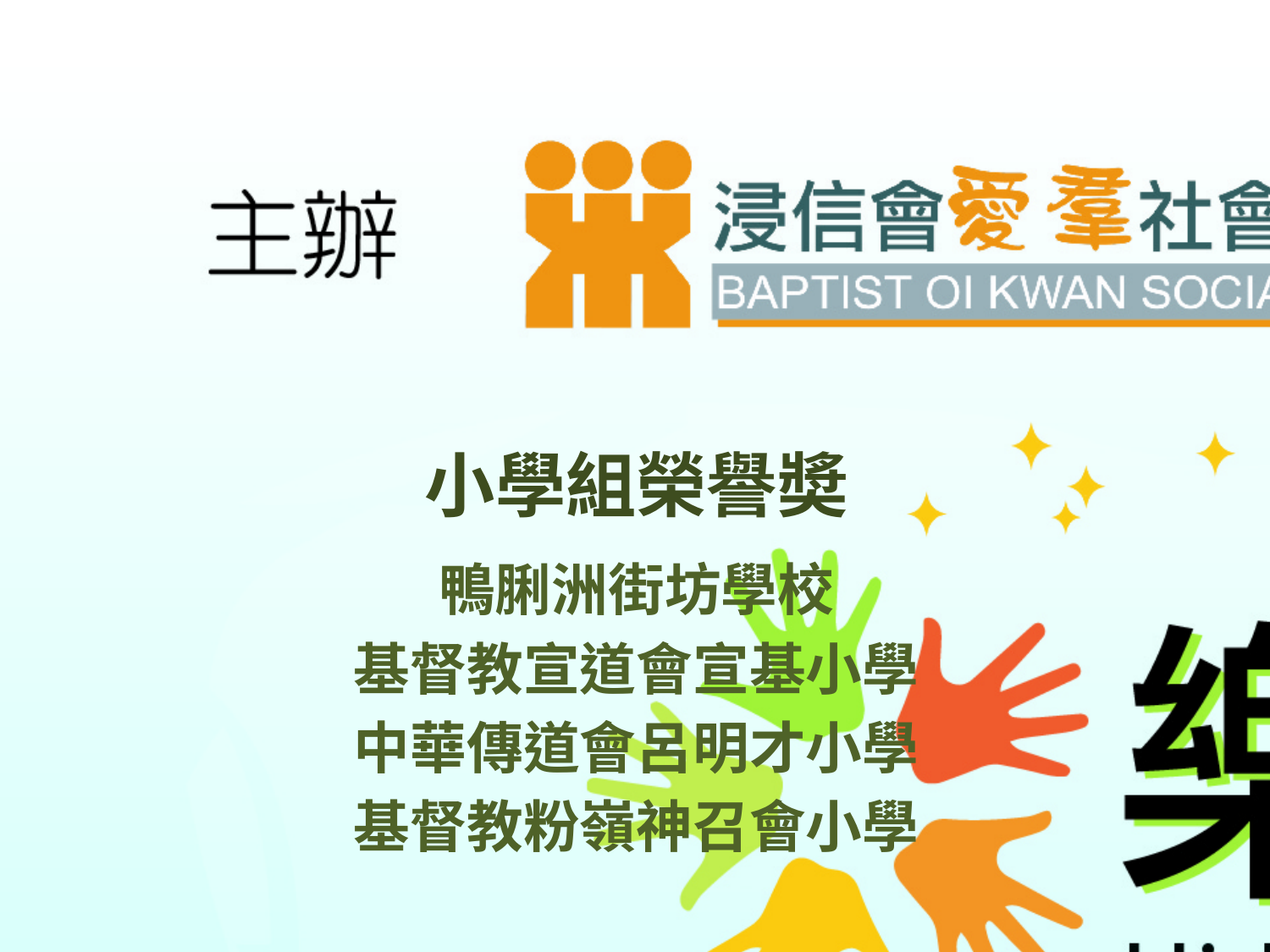

小學組榮譽奬

鴨脷洲街坊學校
基督教宣道會宣基小學
中華傳道會呂明才小學
基督教粉嶺神召會小學